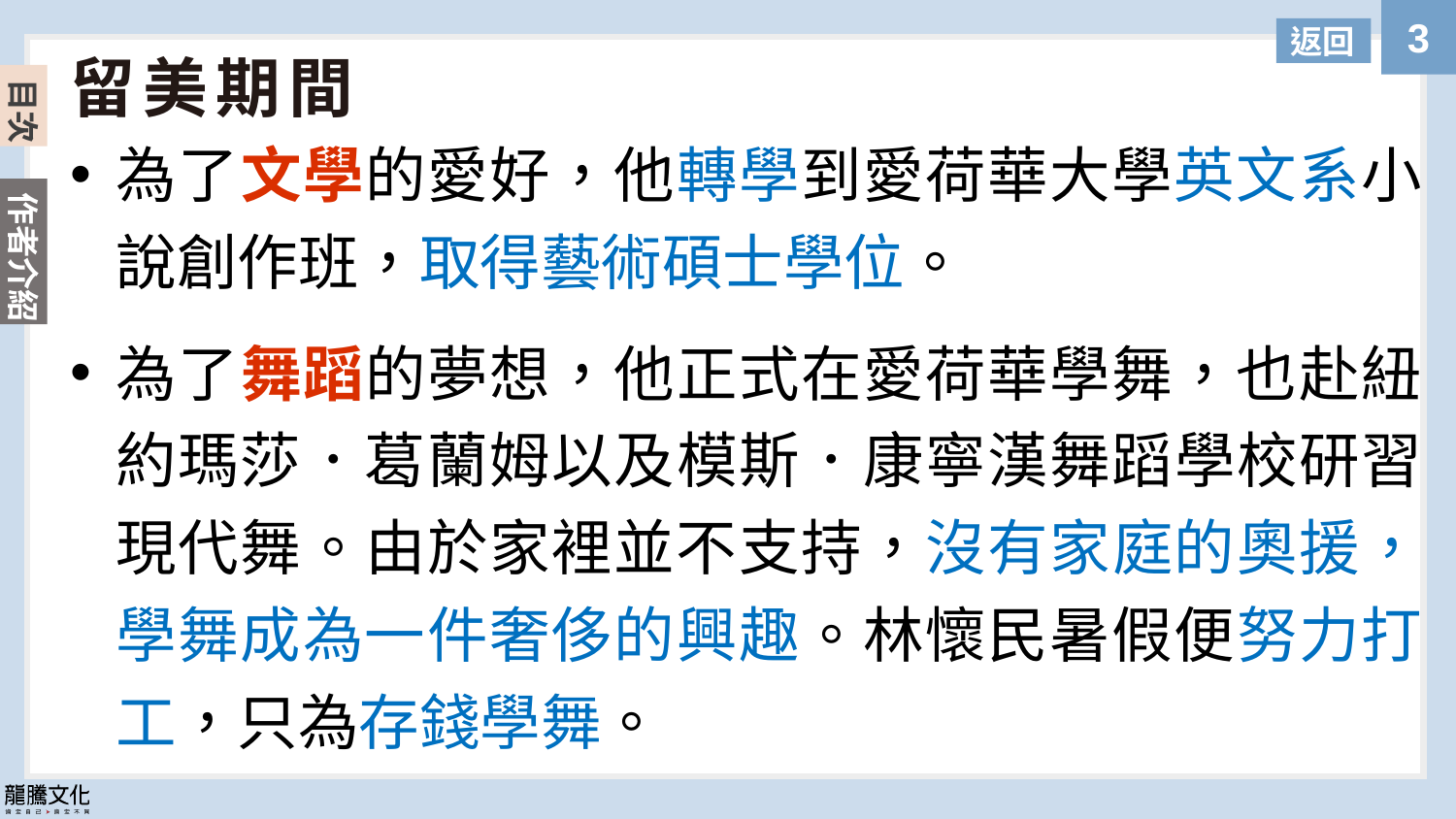

返回
留美期間
為了文學的愛好，他轉學到愛荷華大學英文系小說創作班，取得藝術碩士學位。
為了舞蹈的夢想，他正式在愛荷華學舞，也赴紐約瑪莎．葛蘭姆以及模斯．康寧漢舞蹈學校研習現代舞。由於家裡並不支持，沒有家庭的奧援，學舞成為一件奢侈的興趣。林懷民暑假便努力打工，只為存錢學舞。